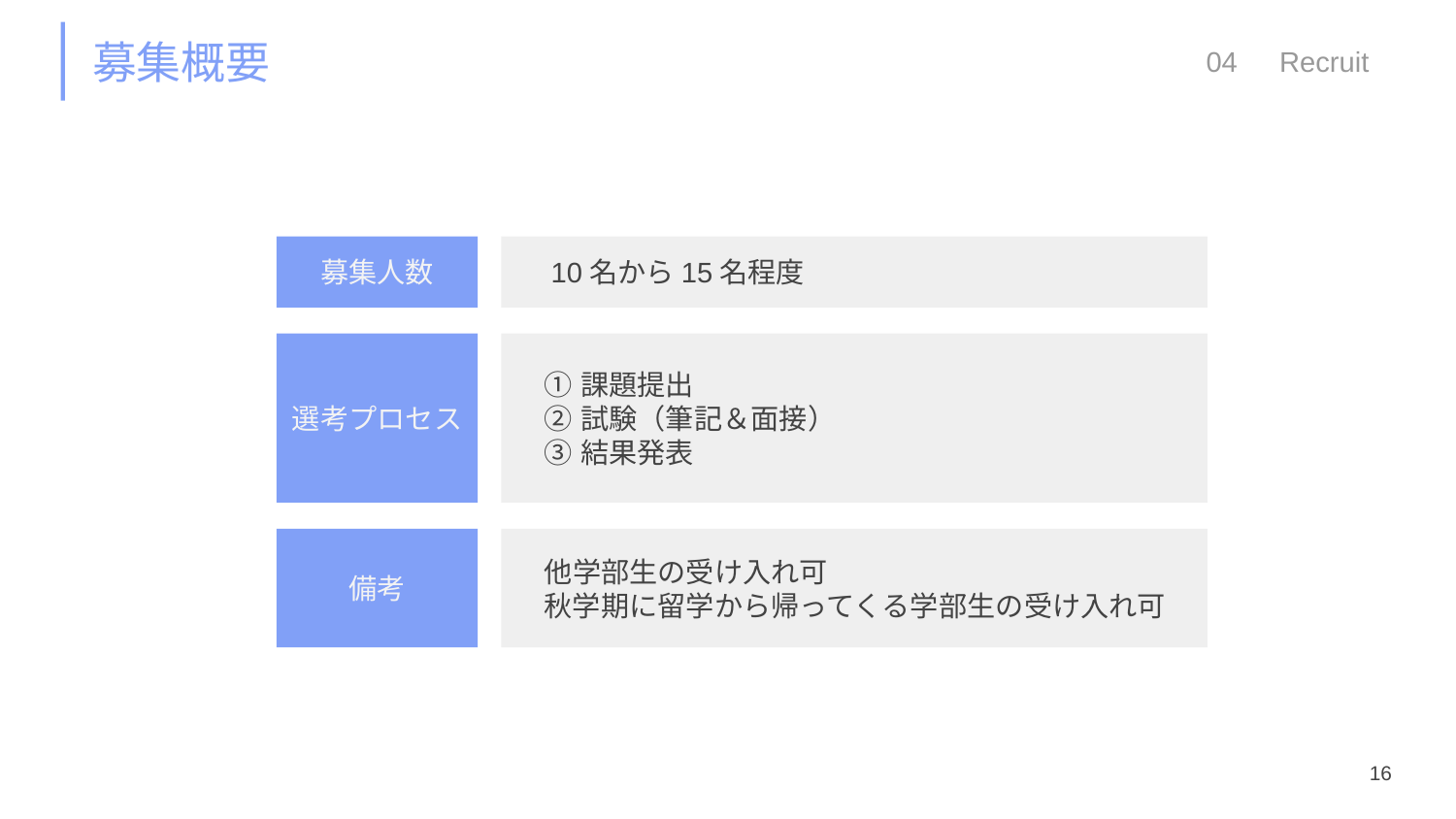

# 募集概要
04　Recruit
募集人数
　10名から15名程度
選考プロセス
　① 課題提出
　② 試験（筆記＆面接）
　③ 結果発表
備考
　他学部生の受け入れ可
　秋学期に留学から帰ってくる学部生の受け入れ可
16